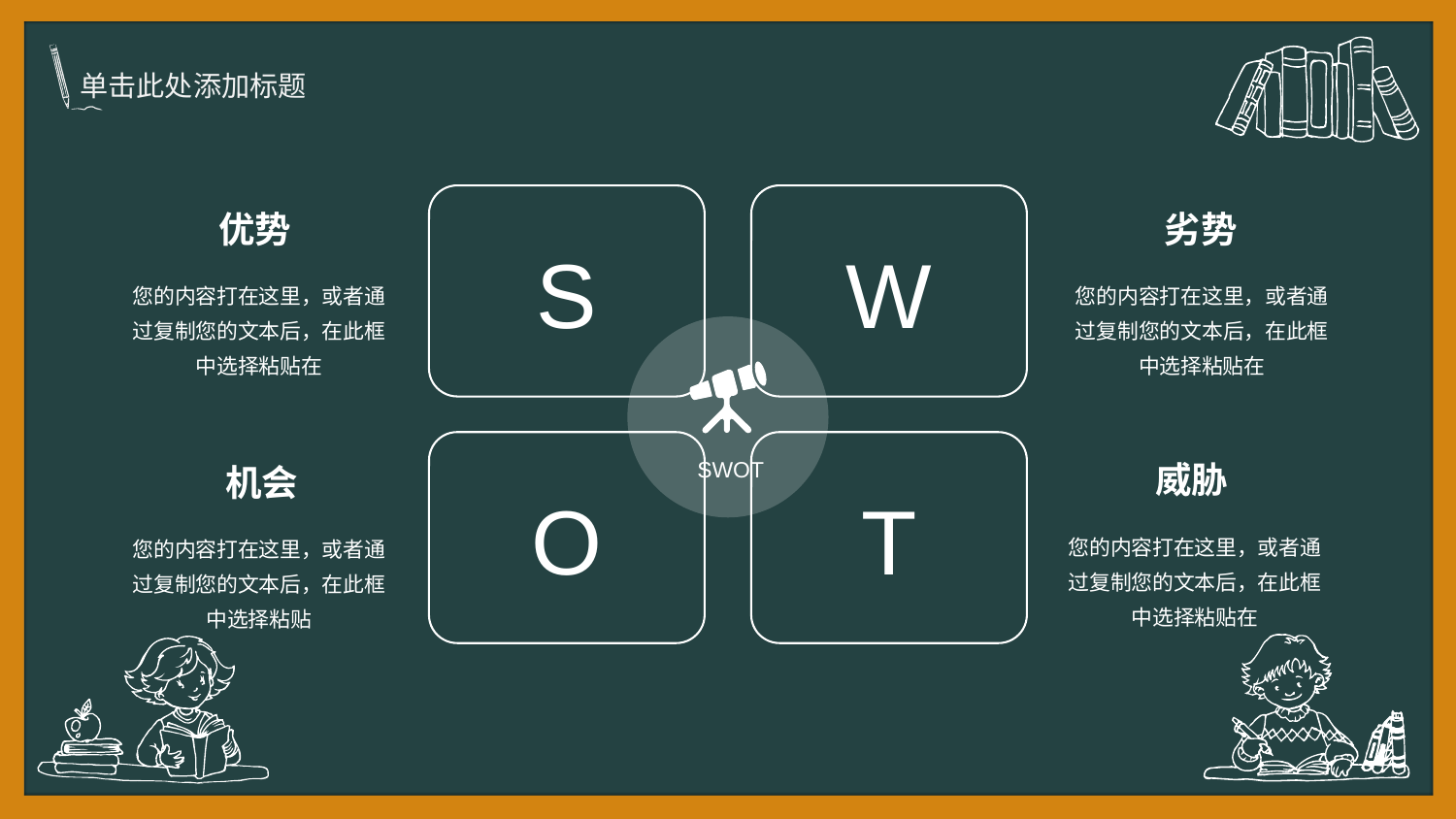

S

W
优势
您的内容打在这里，或者通过复制您的文本后，在此框中选择粘贴在
劣势
您的内容打在这里，或者通过复制您的文本后，在此框中选择粘贴在

SWOT

O

T
威胁
您的内容打在这里，或者通过复制您的文本后，在此框中选择粘贴在
机会
您的内容打在这里，或者通过复制您的文本后，在此框中选择粘贴